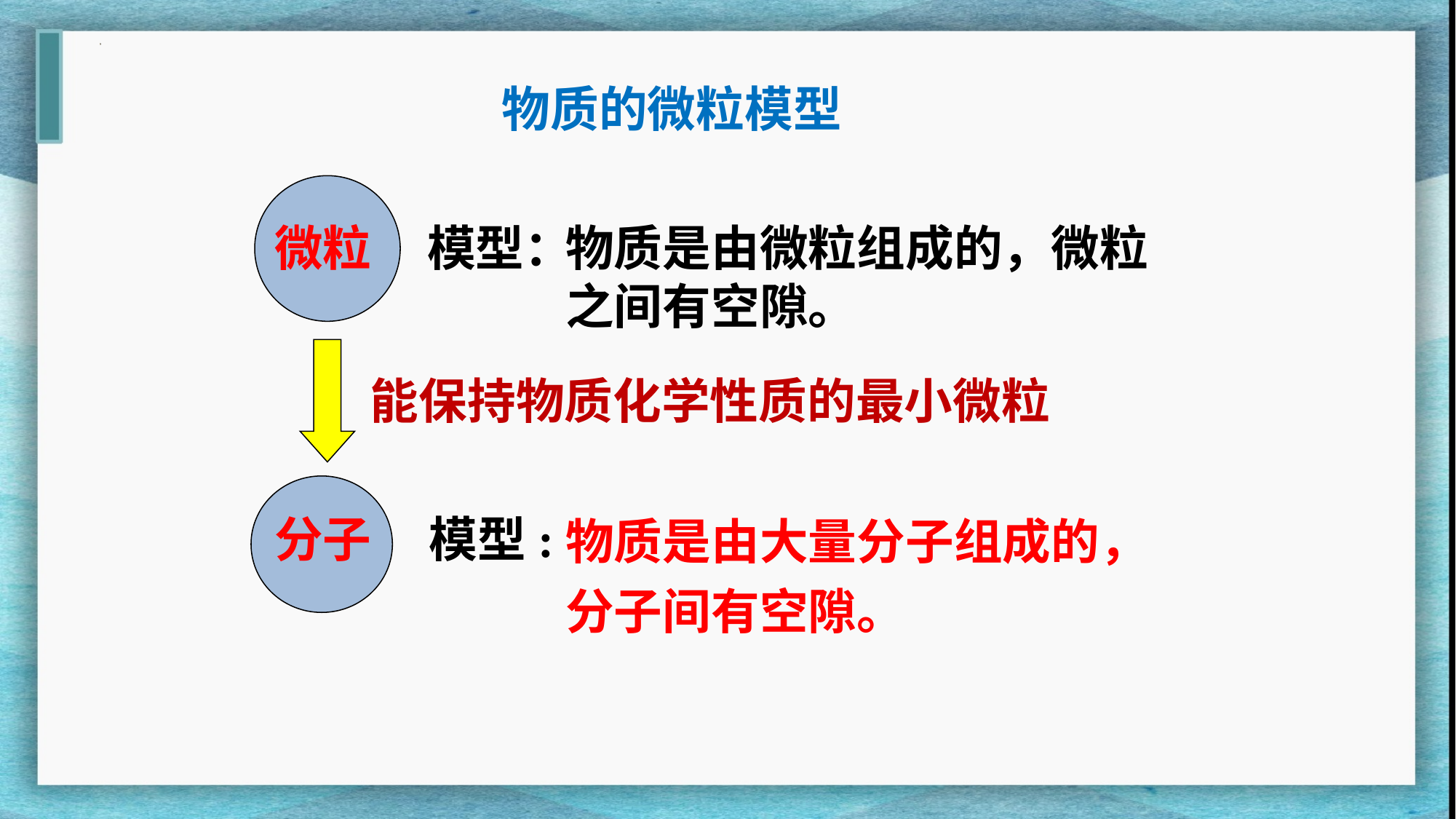

物质的微粒模型

微粒     模型：
物质是由微粒组成的，微粒之间有空隙。

能保持物质化学性质的最小微粒

分子
模型:
物质是由大量分子组成的，分子间有空隙。